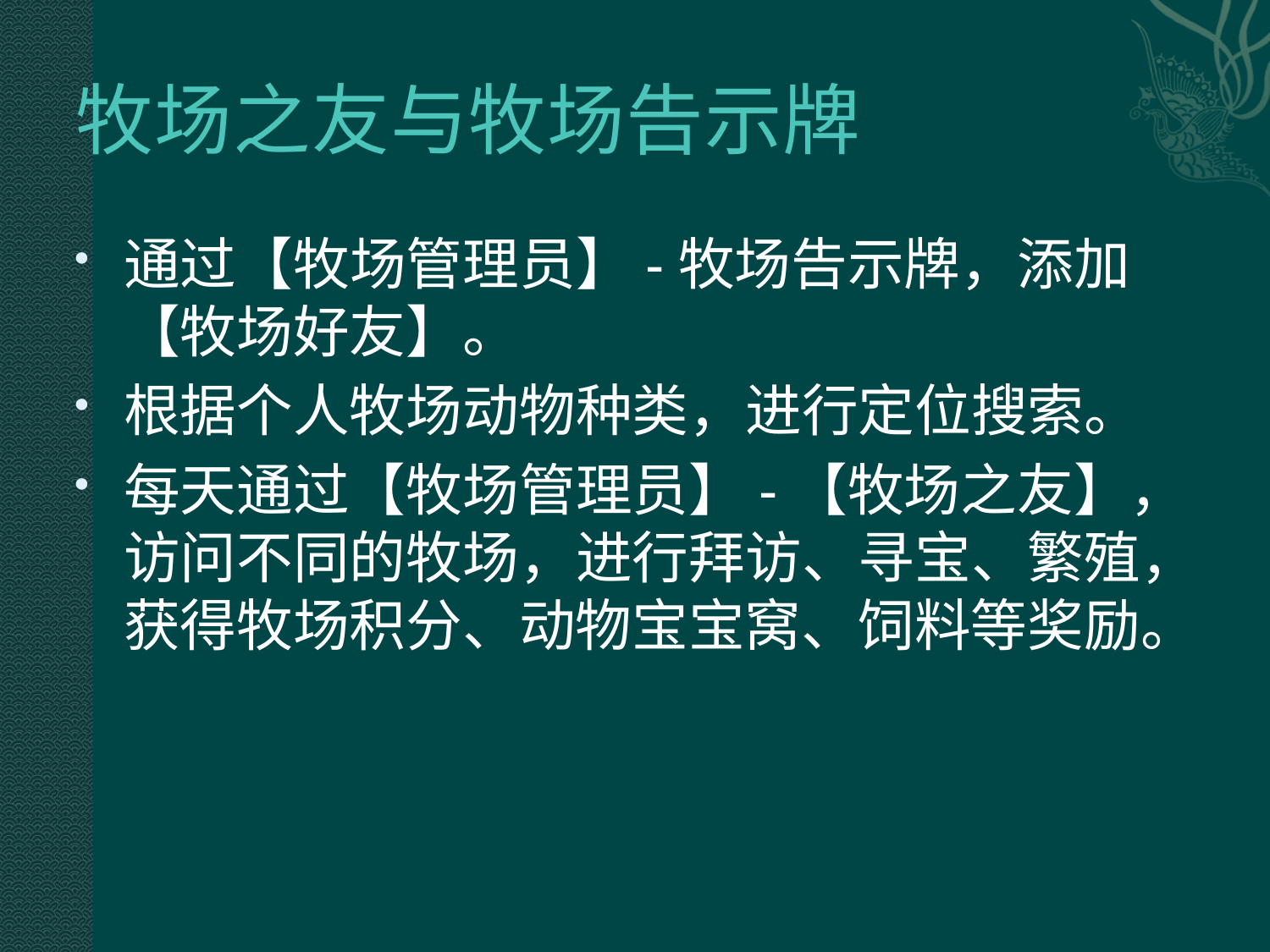

# 牧场之友与牧场告示牌
通过【牧场管理员】-牧场告示牌，添加【牧场好友】。
根据个人牧场动物种类，进行定位搜索。
每天通过【牧场管理员】-【牧场之友】，访问不同的牧场，进行拜访、寻宝、繁殖，获得牧场积分、动物宝宝窝、饲料等奖励。